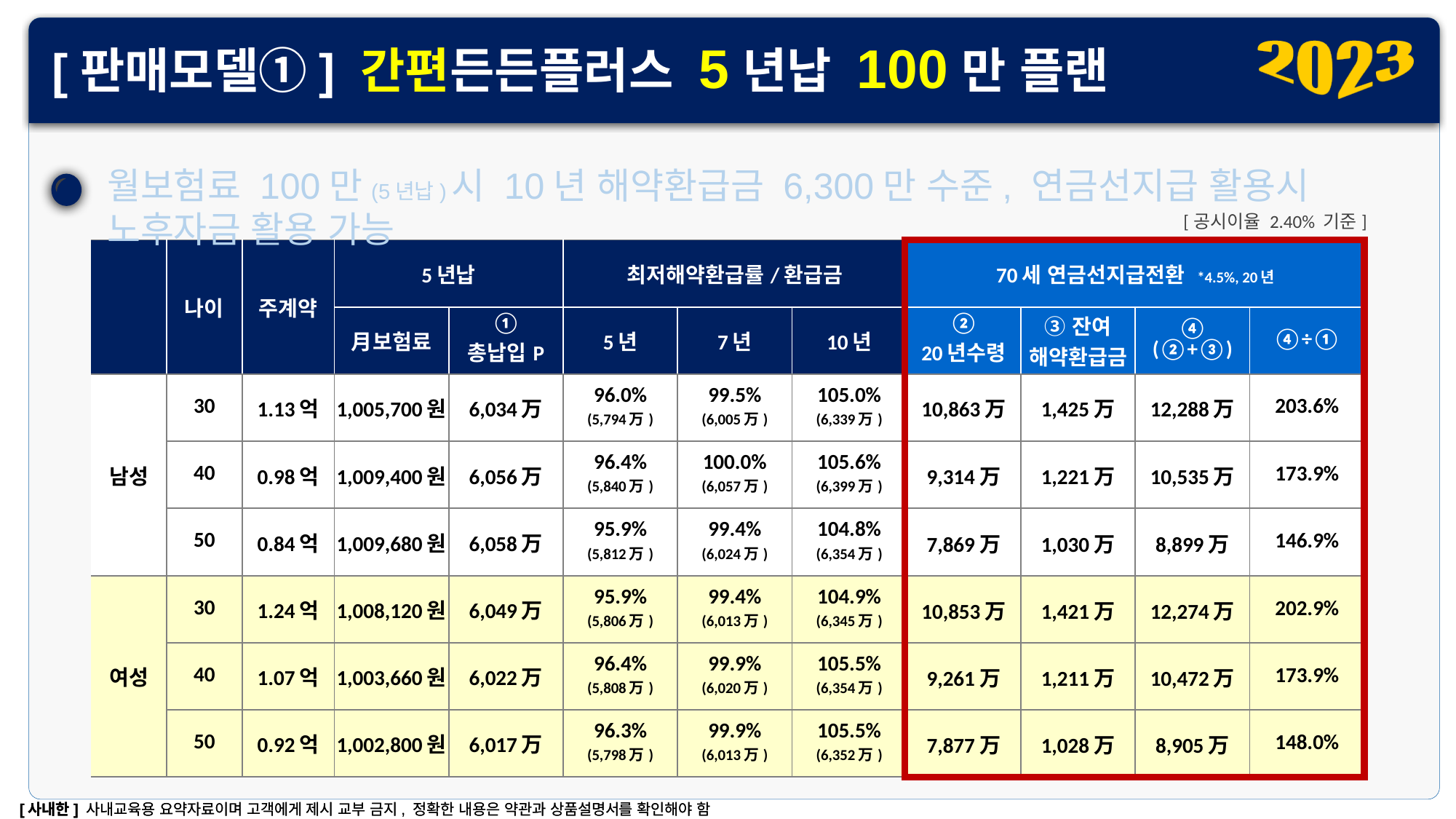

[판매모델①] 간편든든플러스 5년납 100만 플랜
월보험료 100만(5년납)시 10년 해약환급금 6,300만 수준, 연금선지급 활용시 노후자금 활용 가능
[공시이율 2.40% 기준]
|  | 나이 | 주계약 | 5년납 |  | 최저해약환급률/환급금 |  |  | 70세 연금선지급전환 \*4.5%, 20년 |  |  |  |
| --- | --- | --- | --- | --- | --- | --- | --- | --- | --- | --- | --- |
|  |  |  | 月보험료 | ① 총납입P | 5년 | 7년 | 10년 | ② 20년수령 | ③잔여 해약환급금 | ④ (②+③) | ④÷① |
| 남성 | 30 | 1.13억 | 1,005,700원 | 6,034万 | 96.0% (5,794万) | 99.5% (6,005万) | 105.0% (6,339万) | 10,863万 | 1,425万 | 12,288万 | 203.6% |
|  | 40 | 0.98억 | 1,009,400원 | 6,056万 | 96.4% (5,840万) | 100.0% (6,057万) | 105.6% (6,399万) | 9,314万 | 1,221万 | 10,535万 | 173.9% |
|  | 50 | 0.84억 | 1,009,680원 | 6,058万 | 95.9% (5,812万) | 99.4% (6,024万) | 104.8% (6,354万) | 7,869万 | 1,030万 | 8,899万 | 146.9% |
| 여성 | 30 | 1.24억 | 1,008,120원 | 6,049万 | 95.9% (5,806万) | 99.4% (6,013万) | 104.9% (6,345万) | 10,853万 | 1,421万 | 12,274万 | 202.9% |
|  | 40 | 1.07억 | 1,003,660원 | 6,022万 | 96.4% (5,808万) | 99.9% (6,020万) | 105.5% (6,354万) | 9,261万 | 1,211万 | 10,472万 | 173.9% |
|  | 50 | 0.92억 | 1,002,800원 | 6,017万 | 96.3% (5,798万) | 99.9% (6,013万) | 105.5% (6,352万) | 7,877万 | 1,028万 | 8,905万 | 148.0% |